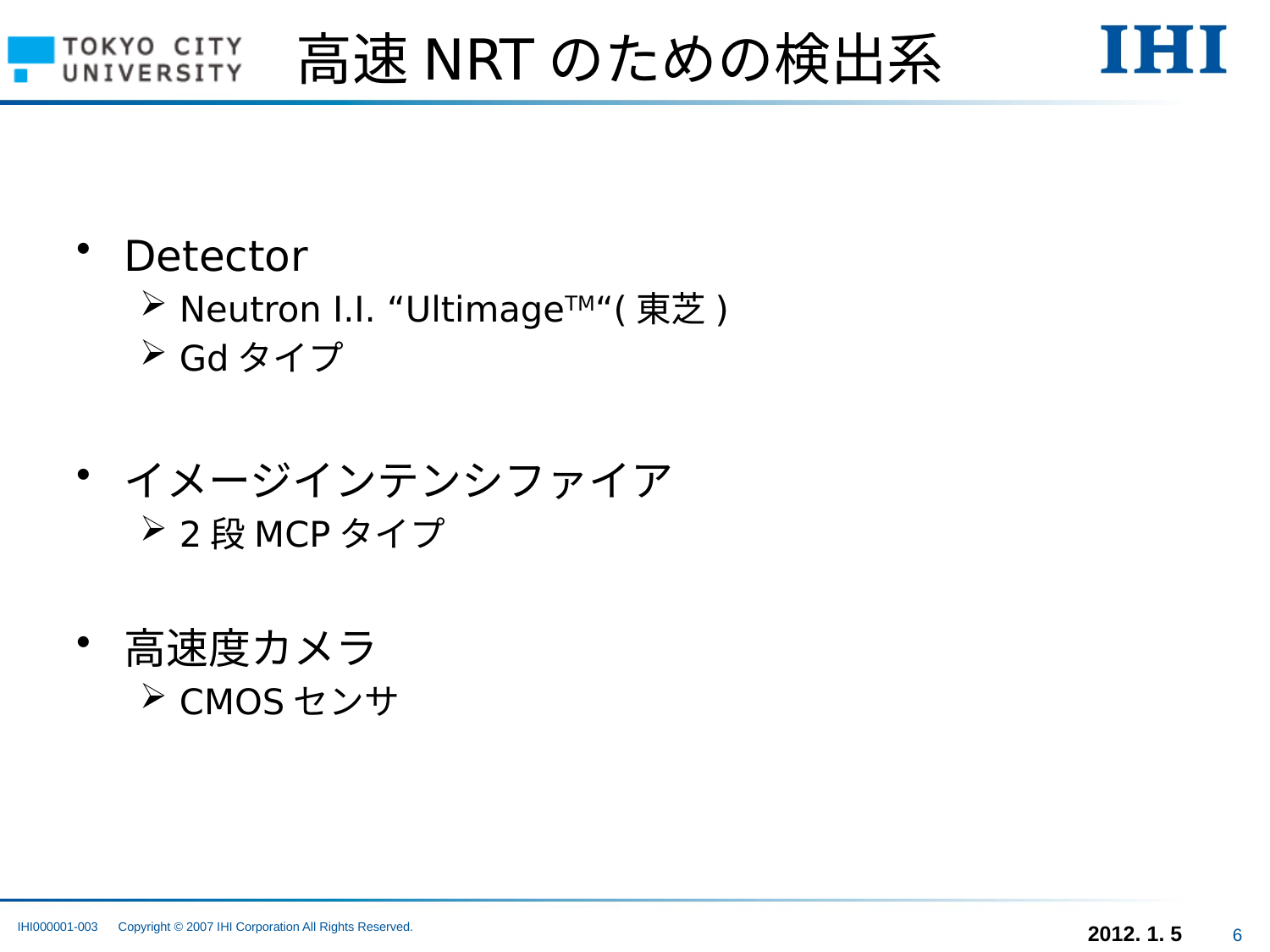

# 高速NRTのための検出系
Detector
Neutron I.I. “UltimageTM“(東芝)
Gdタイプ

イメージインテンシファイア
2段MCPタイプ

高速度カメラ
CMOSセンサ
IHI000001-003      Copyright © 2007 IHI Corporation All Rights Reserved.

6